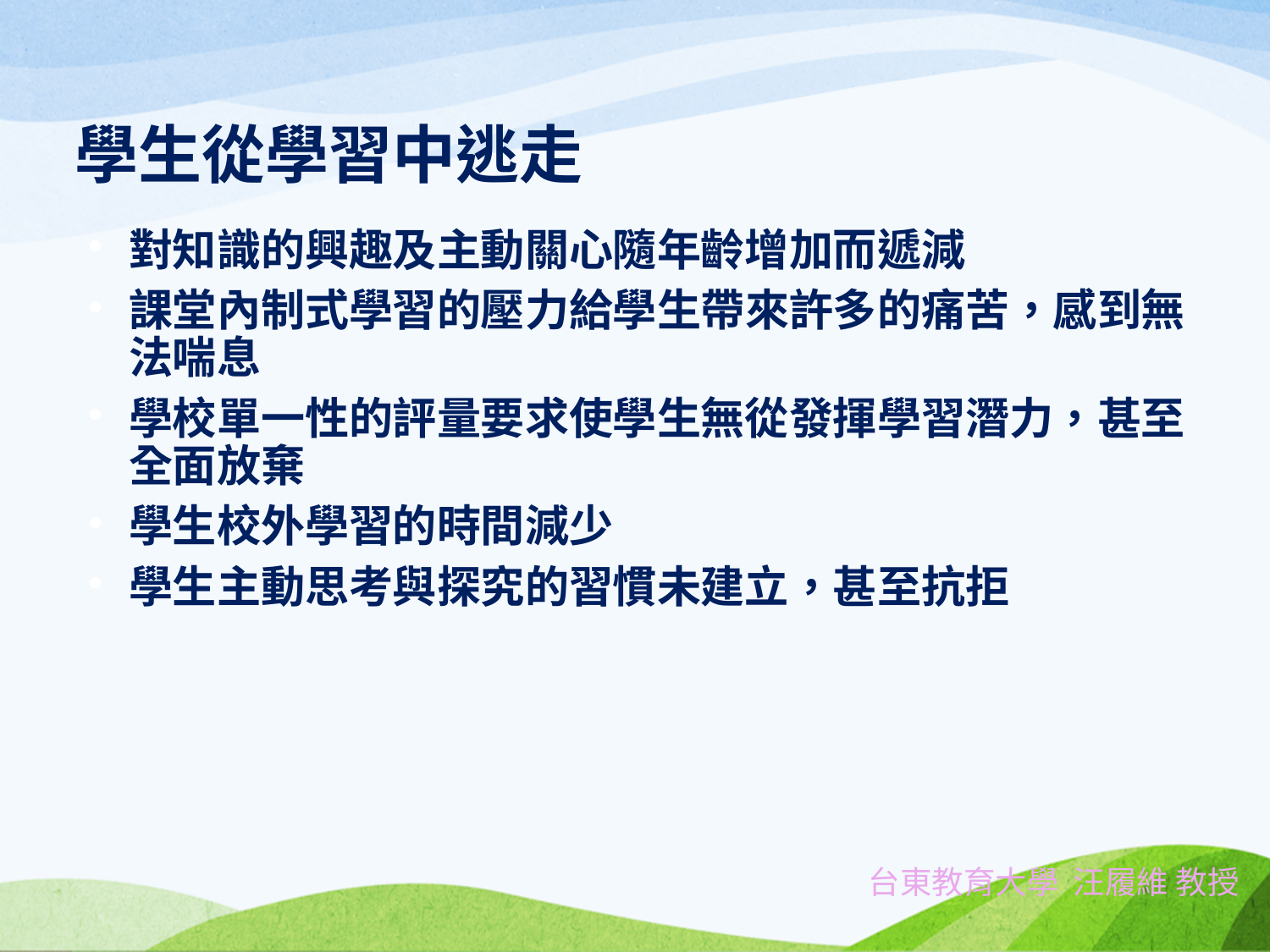

# 學生從學習中逃走
對知識的興趣及主動關心隨年齡增加而遞減
課堂內制式學習的壓力給學生帶來許多的痛苦，感到無法喘息
學校單一性的評量要求使學生無從發揮學習潛力，甚至全面放棄
學生校外學習的時間減少
學生主動思考與探究的習慣未建立，甚至抗拒
台東教育大學  汪履維 教授